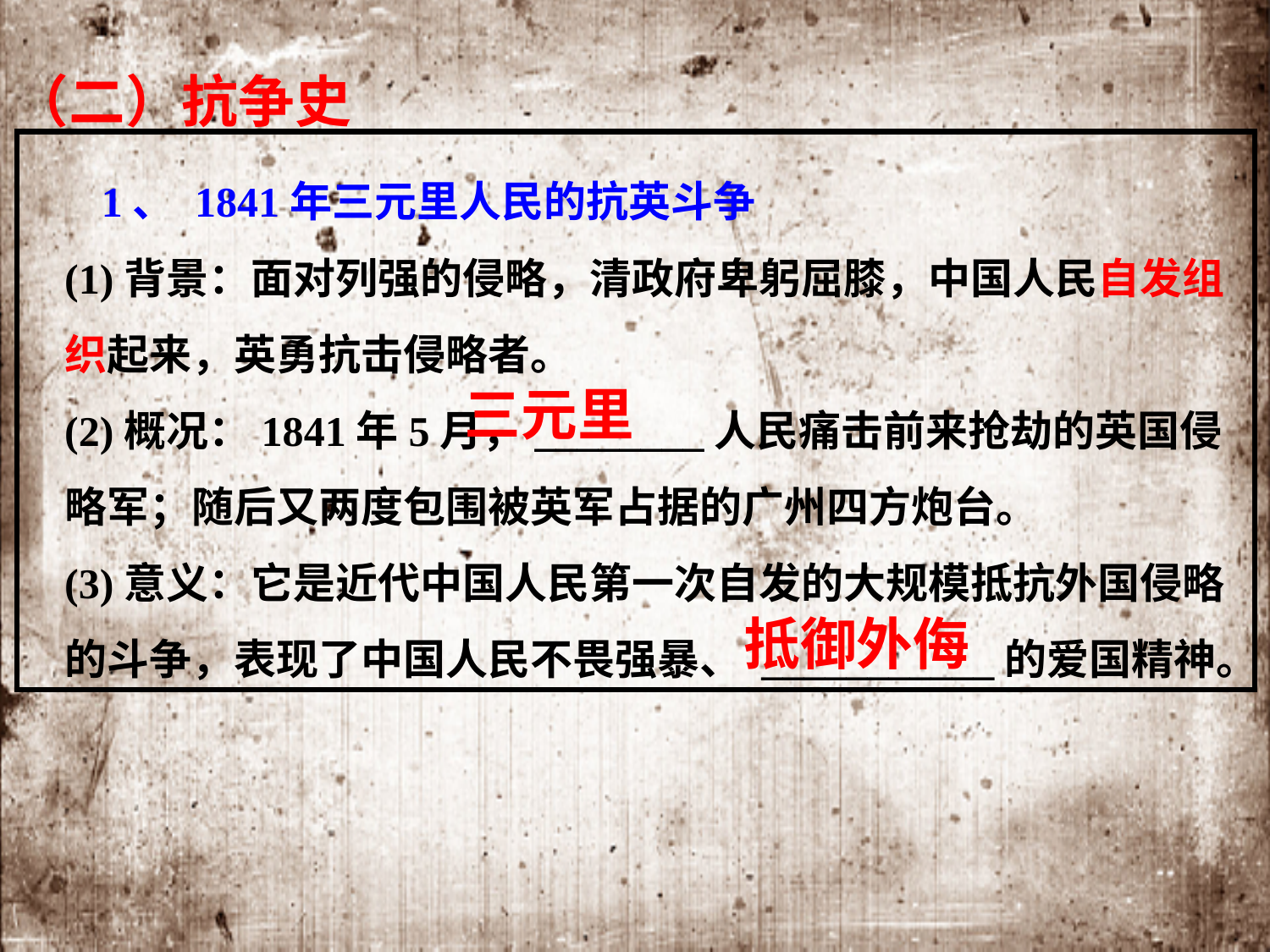

（二）抗争史
      1、 1841年三元里人民的抗英斗争
	(1)背景：面对列强的侵略，清政府卑躬屈膝，中国人民自发组织起来，英勇抗击侵略者。
	(2)概况：1841年5月，________人民痛击前来抢劫的英国侵略军；随后又两度包围被英军占据的广州四方炮台。
	(3)意义：它是近代中国人民第一次自发的大规模抵抗外国侵略的斗争，表现了中国人民不畏强暴、 ___________的爱国精神。
三元里
抵御外侮